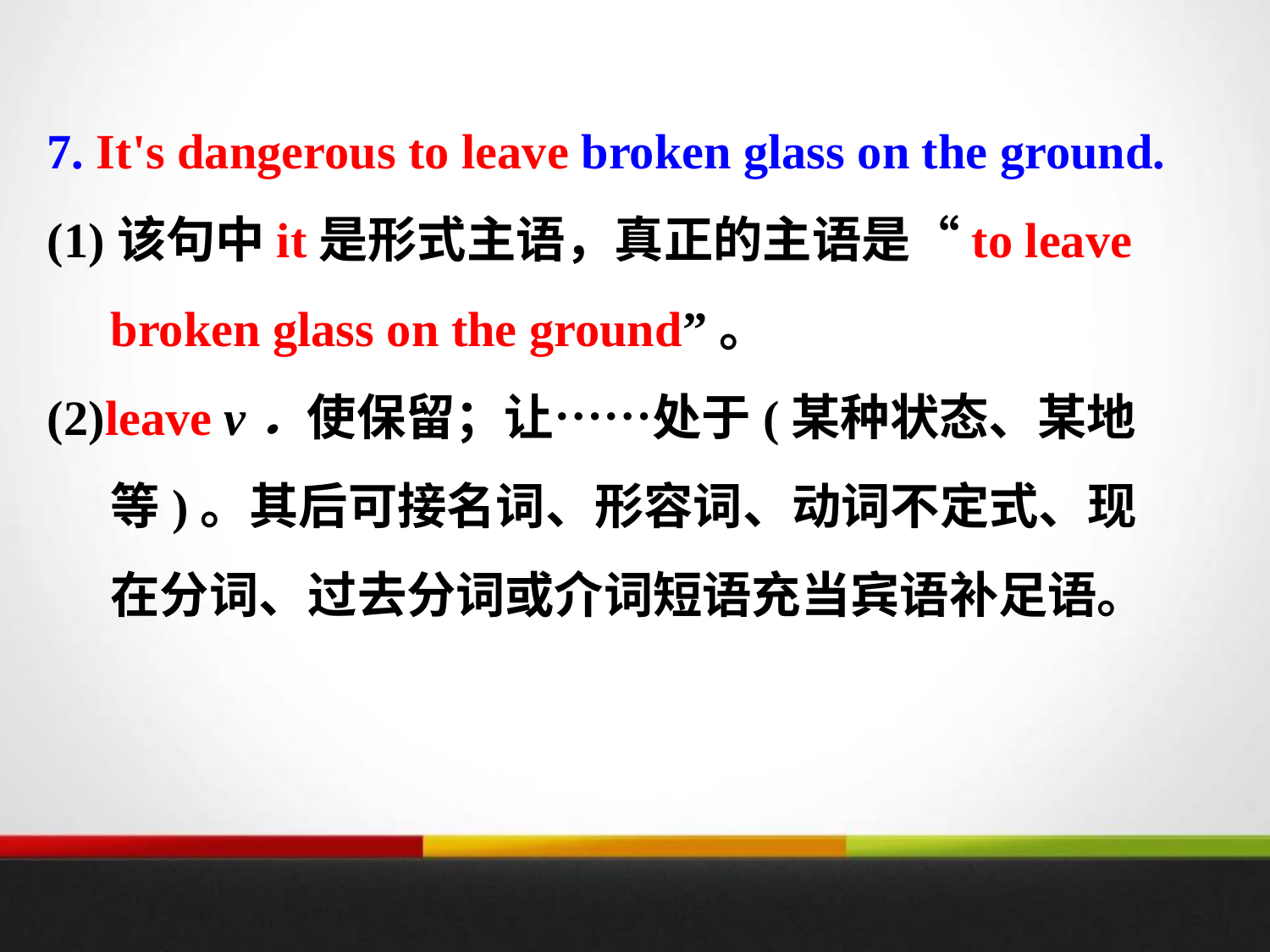

7. It's dangerous to leave broken glass on the ground.
(1)该句中it是形式主语，真正的主语是“to leave broken glass on the ground”。
(2)leave v．使保留；让……处于(某种状态、某地等)。其后可接名词、形容词、动词不定式、现在分词、过去分词或介词短语充当宾语补足语。